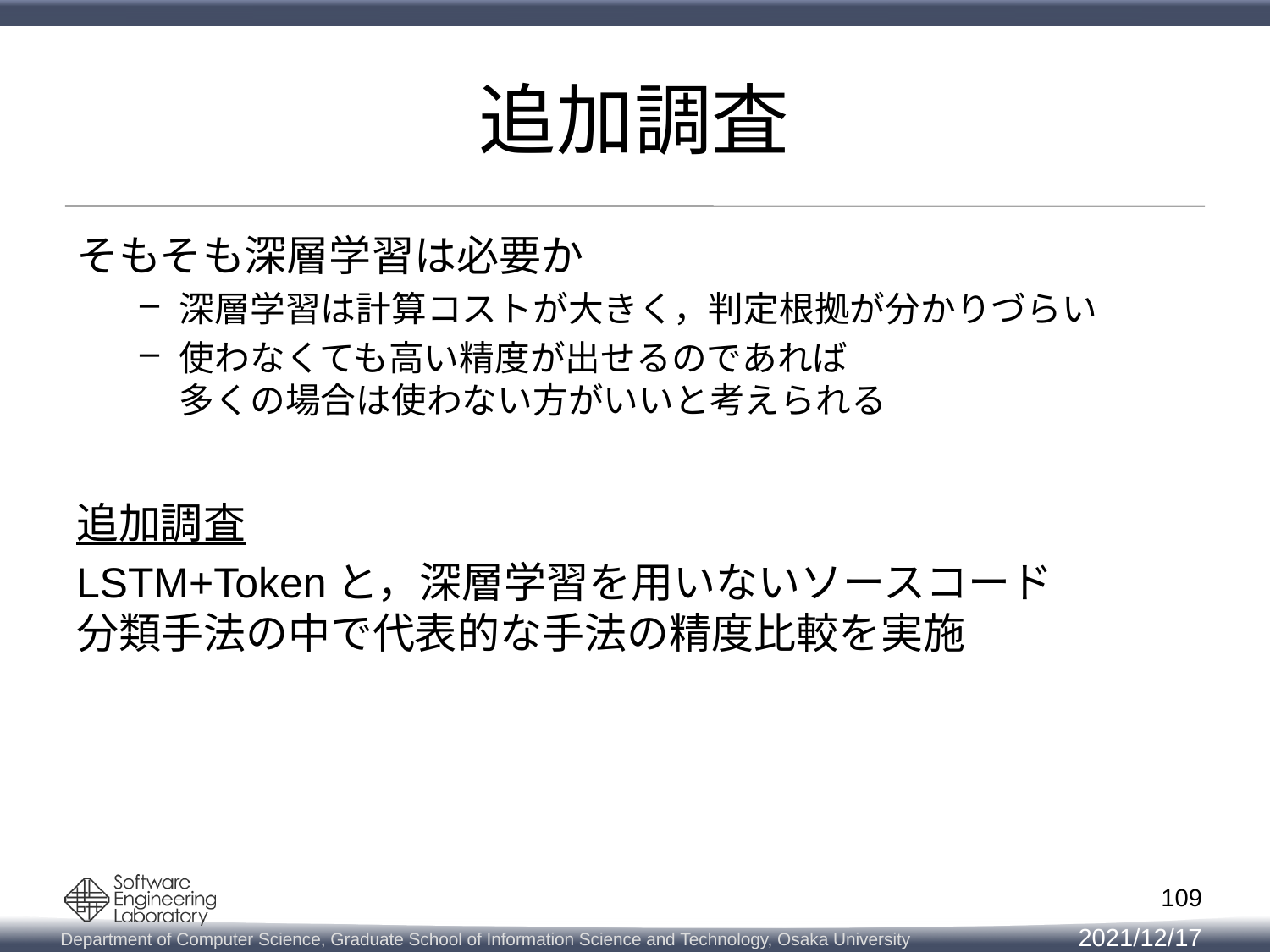

# 追加調査
そもそも深層学習は必要か
深層学習は計算コストが大きく，判定根拠が分かりづらい
使わなくても高い精度が出せるのであれば
多くの場合は使わない方がいいと考えられる

追加調査
LSTM+Tokenと，深層学習を用いないソースコード
分類手法の中で代表的な手法の精度比較を実施
109
2021/12/17